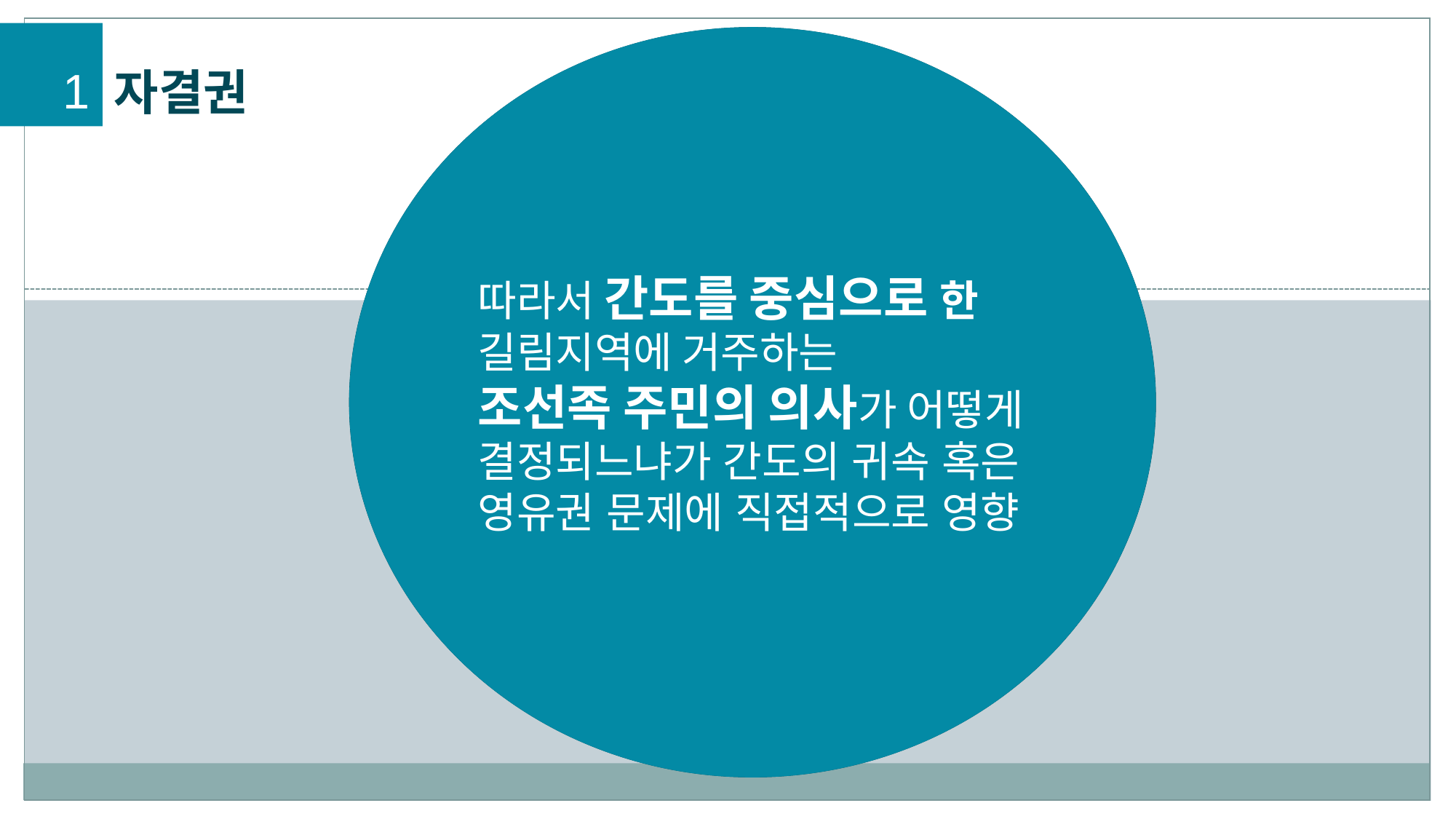

자결권이란
인민이 스스로 자유롭게 정치적 지위를 결정하고 경제적 사회적 문화적 발전을 추구할 수 있는 권리

따라서 간도를 중심으로 한 길림지역에 거주하는
조선족 주민의 의사가 어떻게 결정되느냐가 간도의 귀속 혹은 영유권 문제에 직접적으로 영향
1
자결권